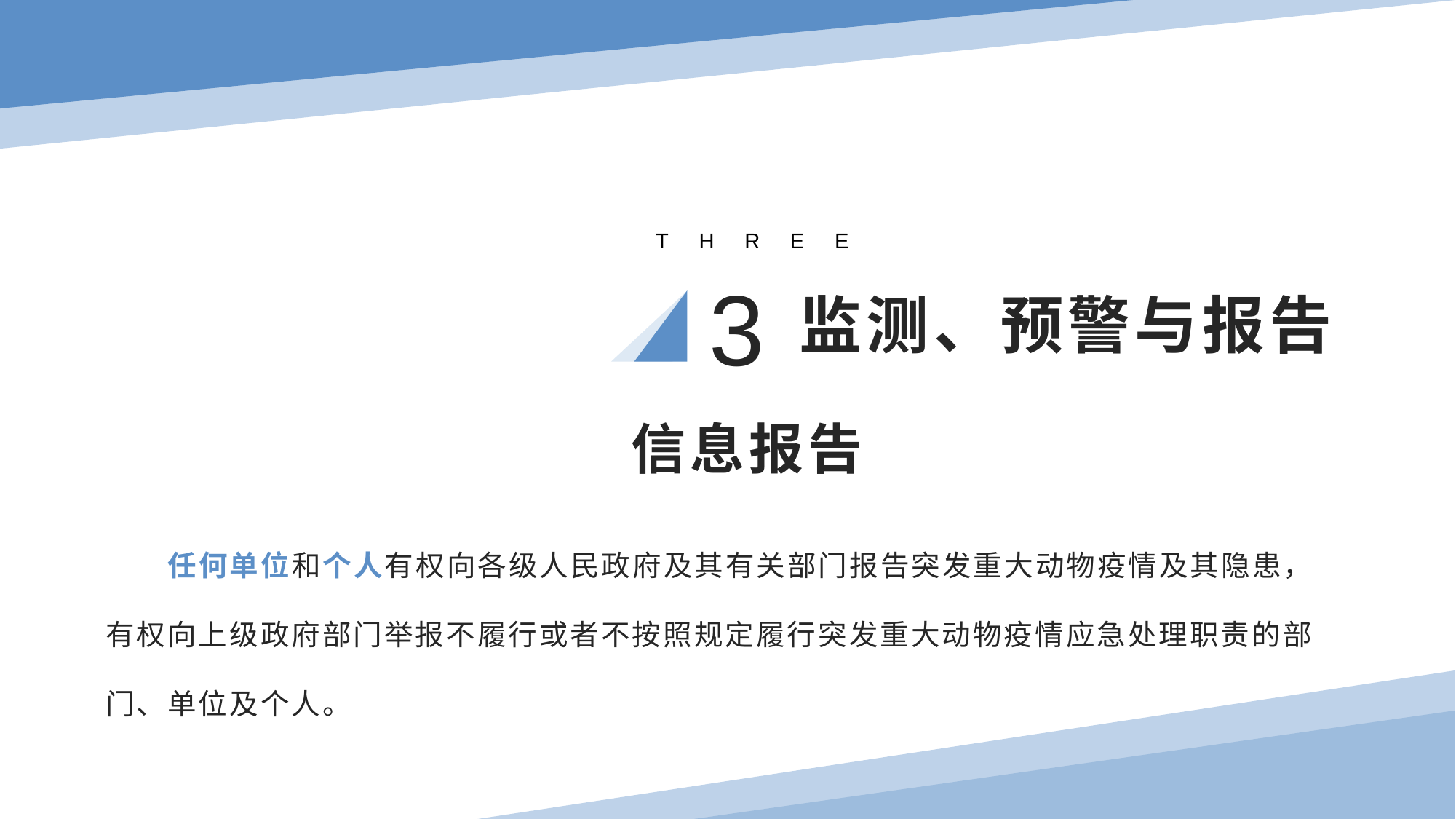

THREE
3
# 监测、预警与报告
 信息报告
任何单位和个人有权向各级人民政府及其有关部门报告突发重大动物疫情及其隐患，有权向上级政府部门举报不履行或者不按照规定履行突发重大动物疫情应急处理职责的部门、单位及个人。